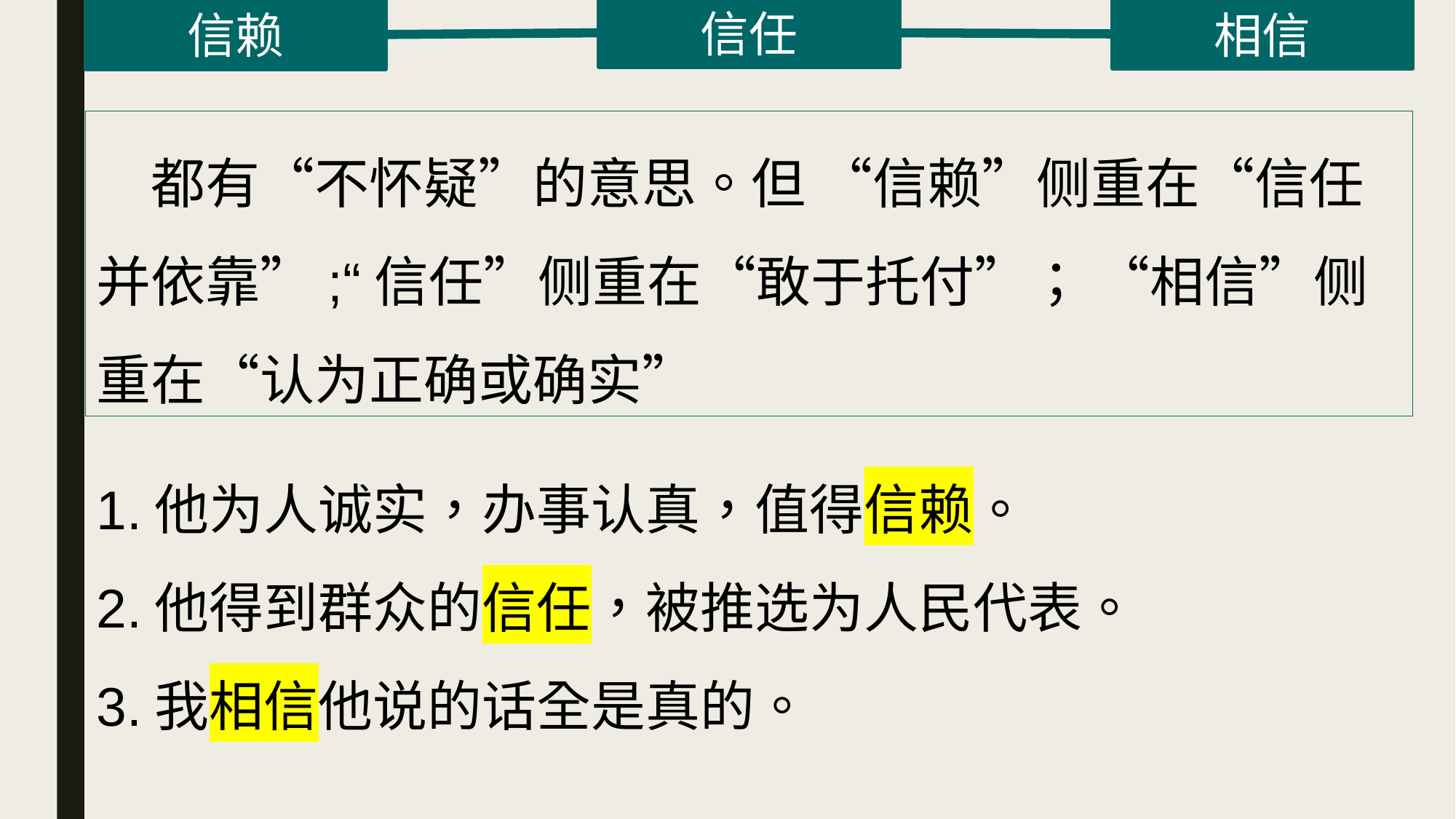

信任
相信
信赖
都有“不怀疑”的意思。但 “信赖”侧重在“信任并依靠”;“信任”侧重在“敢于托付”； “相信”侧重在“认为正确或确实”
|  |
| --- |
1.他为人诚实，办事认真，值得信赖。
2.他得到群众的信任，被推选为人民代表。
3.我相信他说的话全是真的。